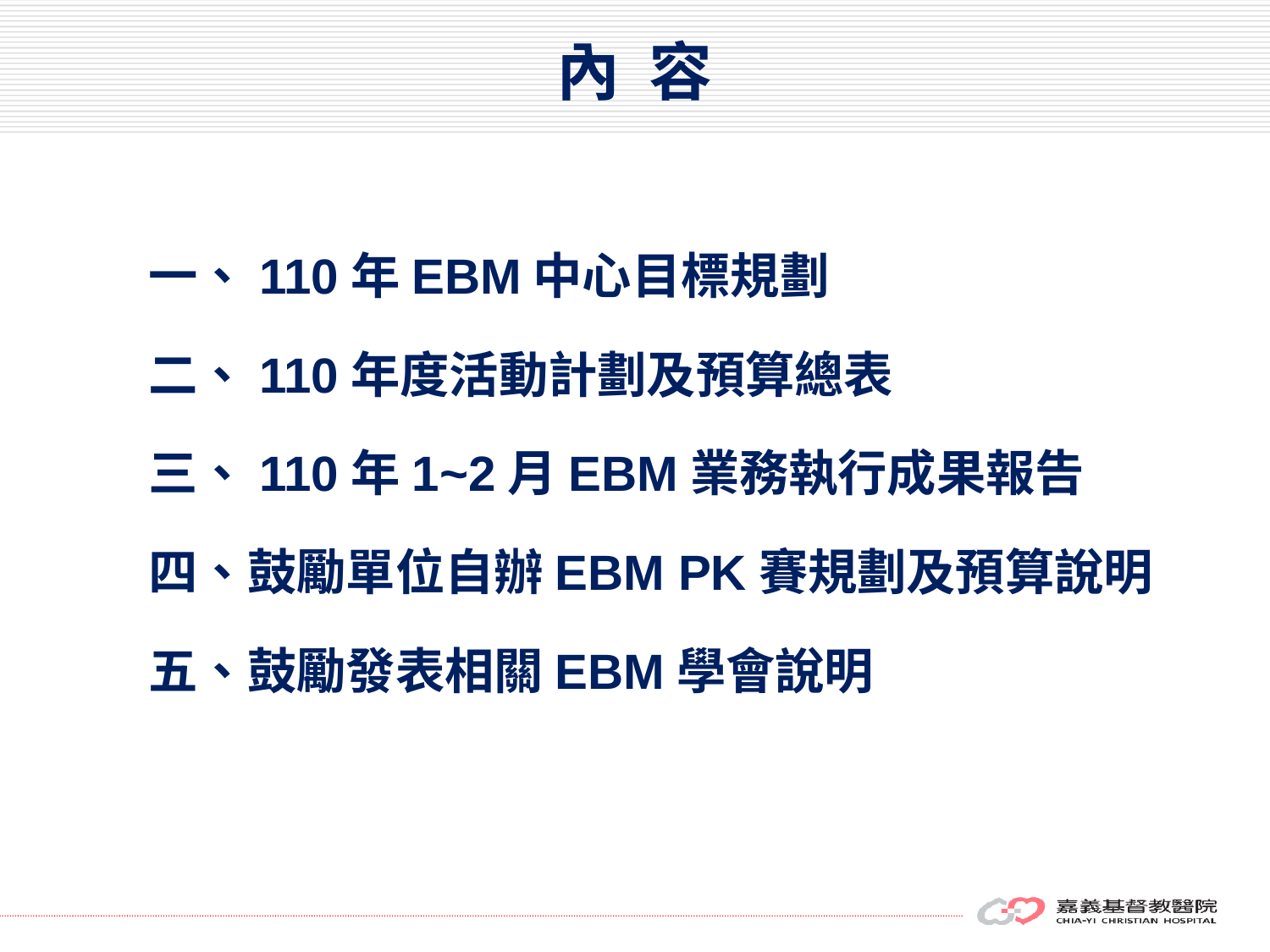

# 內  容
一、110年EBM中心目標規劃
二、110年度活動計劃及預算總表
三、110年1~2月EBM業務執行成果報告
四、鼓勵單位自辦EBM PK賽規劃及預算說明
五、鼓勵發表相關EBM學會說明